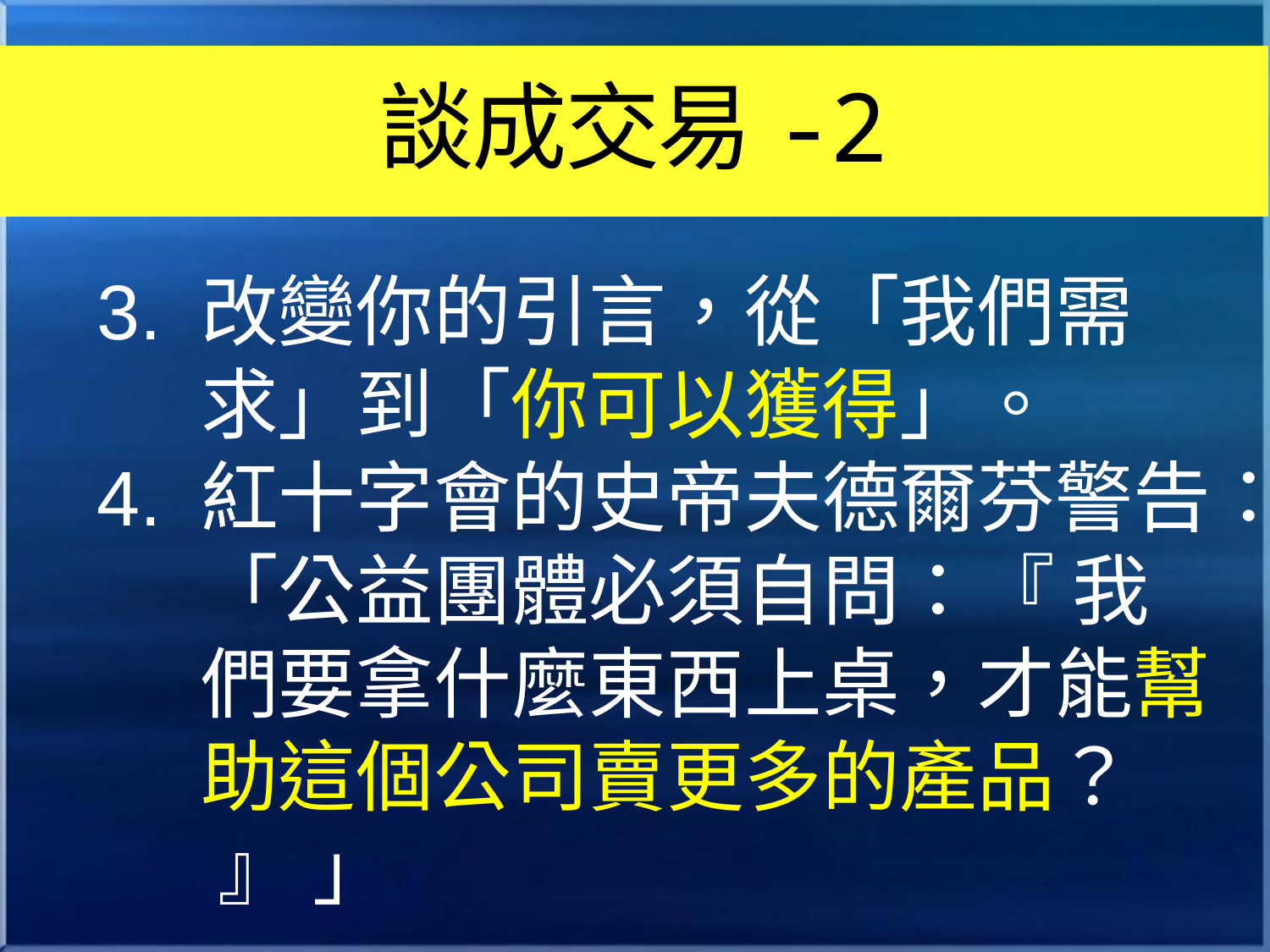

談成交易-2
改變你的引言，從「我們需求」到「你可以獲得」。
紅十字會的史帝夫德爾芬警告：「公益團體必須自問：『 我們要拿什麼東西上桌，才能幫助這個公司賣更多的產品？ 』 」